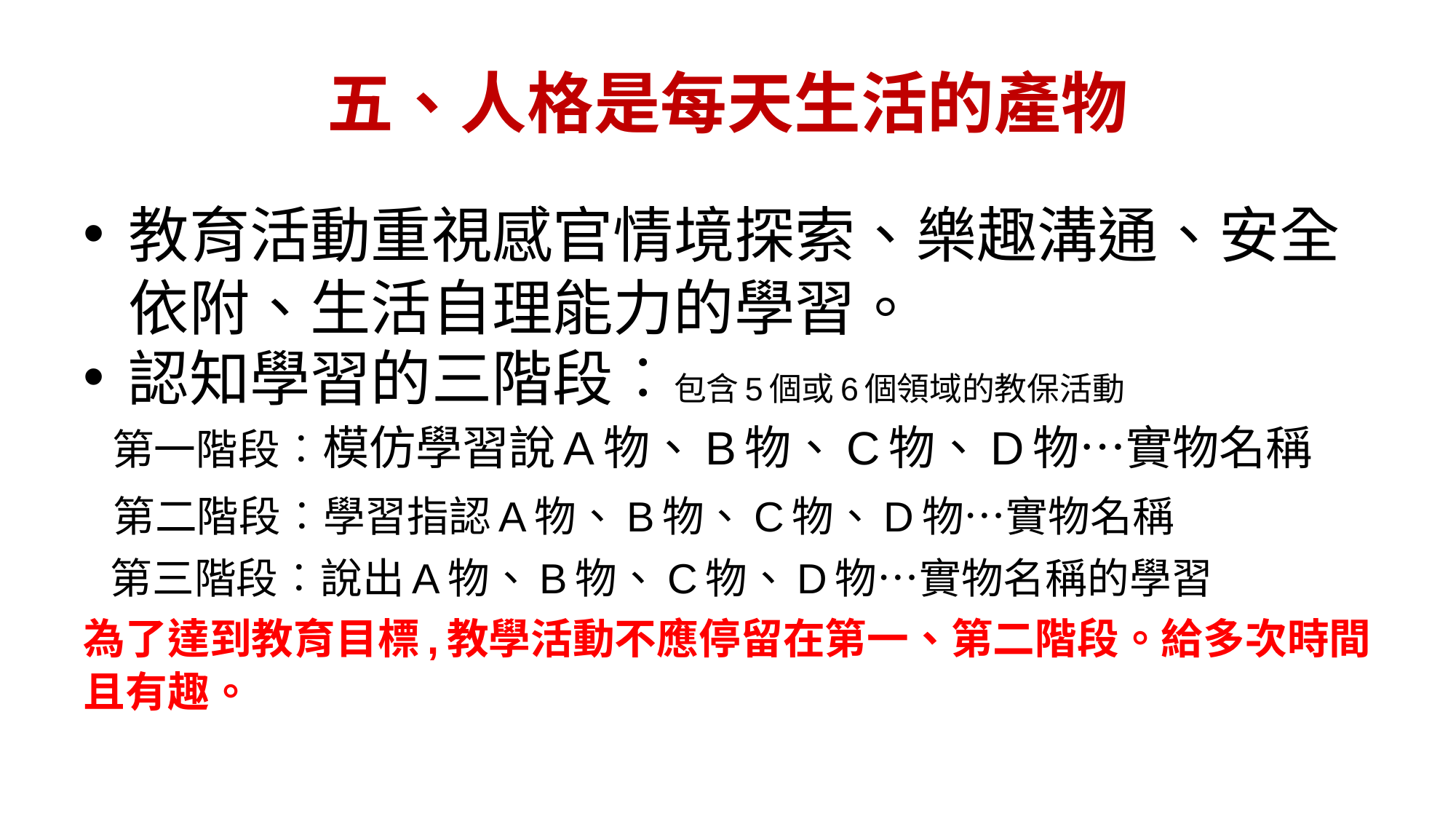

# 五、人格是每天生活的產物
教育活動重視感官情境探索、樂趣溝通、安全依附、生活自理能力的學習。
認知學習的三階段︰包含5個或6個領域的教保活動
 第一階段︰模仿學習說A物、B物、C物、D物…實物名稱
  第二階段︰學習指認A物、B物、C物、D物…實物名稱
  第三階段︰說出A物、B物、C物、D物…實物名稱的學習
為了達到教育目標,教學活動不應停留在第一、第二階段。給多次時間且有趣。